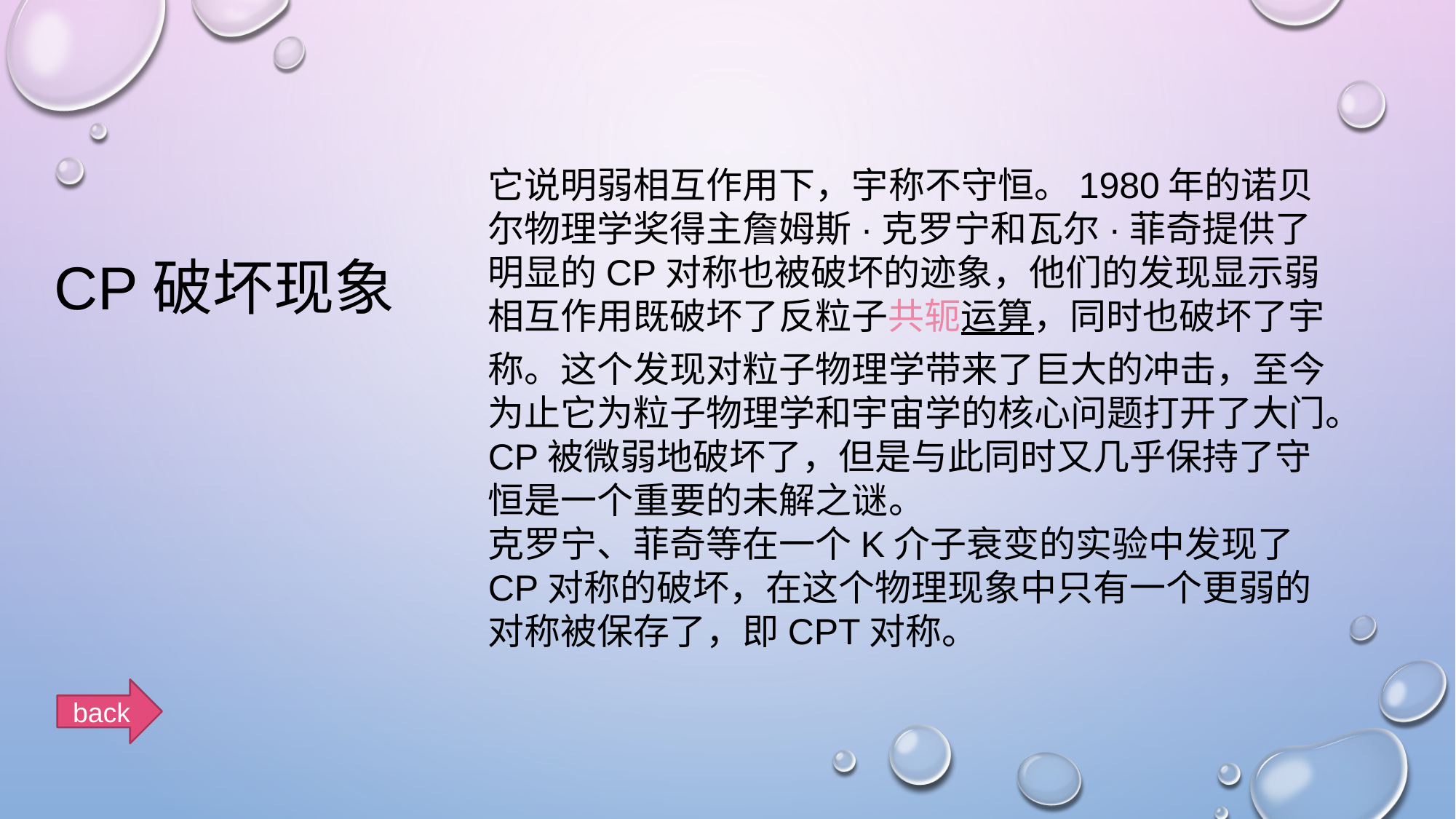

它说明弱相互作用下，宇称不守恒。1980年的诺贝尔物理学奖得主詹姆斯·克罗宁和瓦尔·菲奇提供了明显的CP对称也被破坏的迹象，他们的发现显示弱相互作用既破坏了反粒子共轭运算，同时也破坏了宇称。这个发现对粒子物理学带来了巨大的冲击，至今为止它为粒子物理学和宇宙学的核心问题打开了大门。CP被微弱地破坏了，但是与此同时又几乎保持了守恒是一个重要的未解之谜。
克罗宁、菲奇等在一个K介子衰变的实验中发现了CP对称的破坏，在这个物理现象中只有一个更弱的对称被保存了，即CPT对称。
CP破坏现象
back